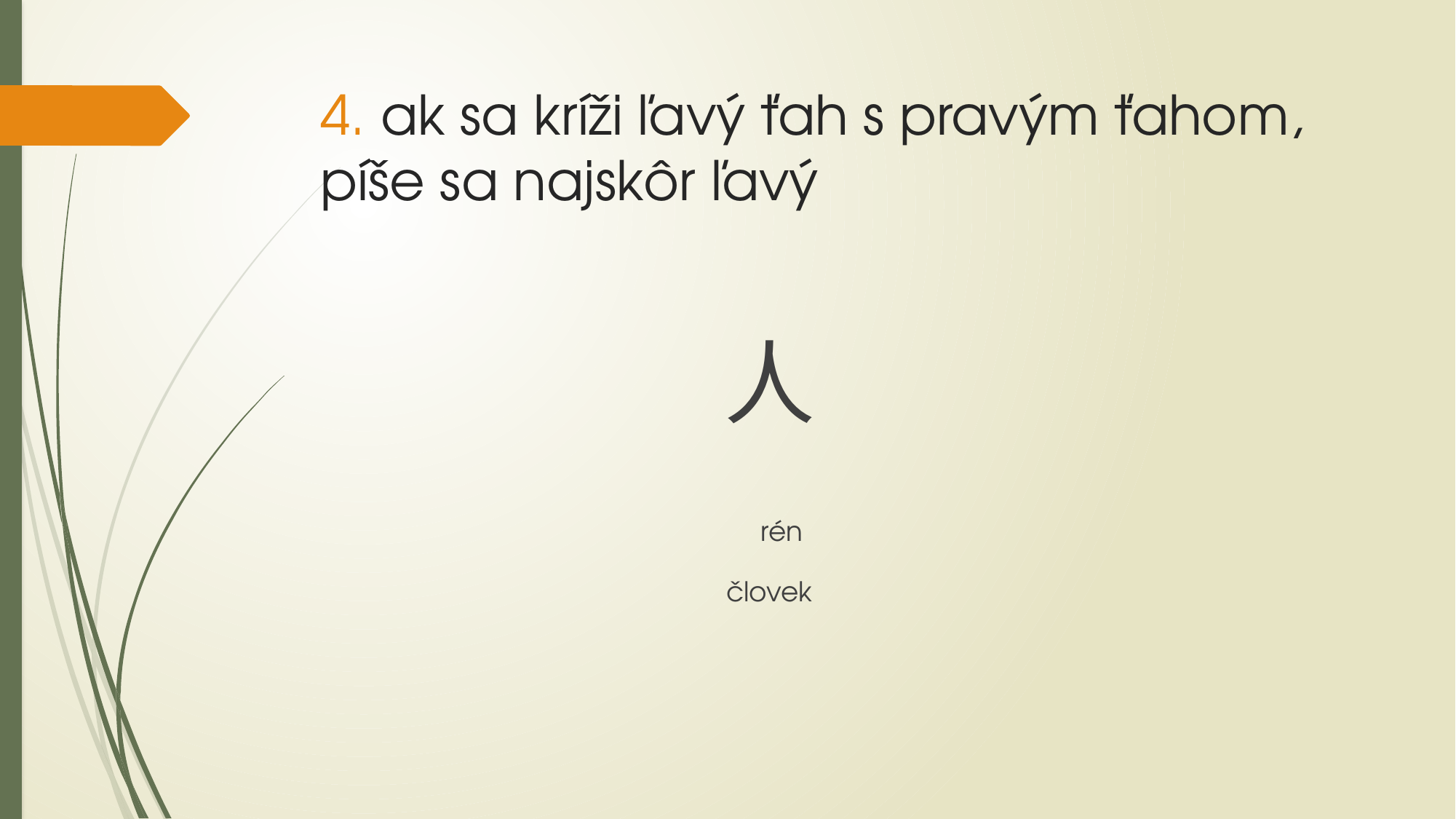

# 4. ak sa kríži ľavý ťah s pravým ťahom, píše sa najskôr ľavý
人
 rén
človek